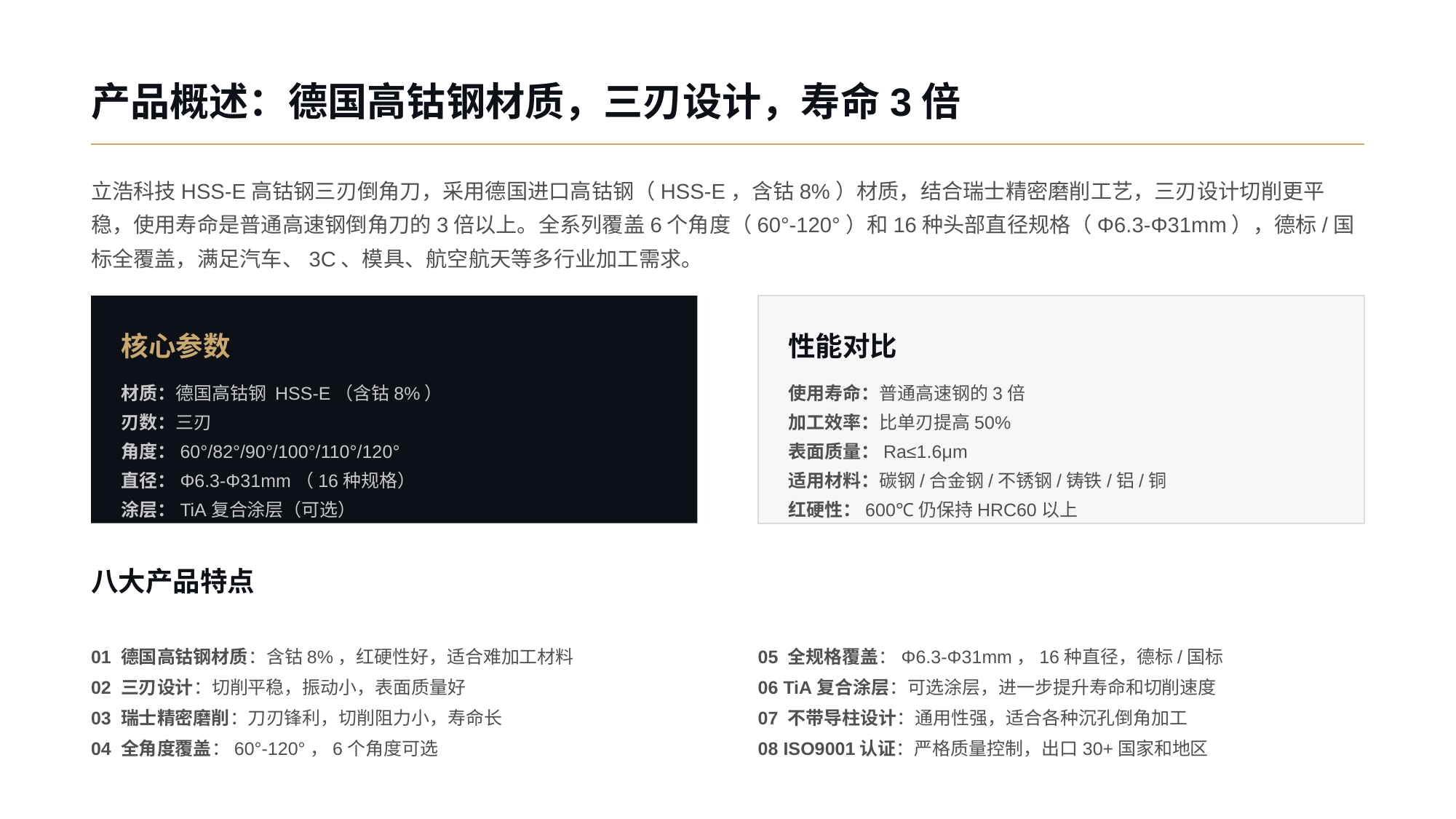

产品概述：德国高钴钢材质，三刃设计，寿命3倍
立浩科技HSS-E高钴钢三刃倒角刀，采用德国进口高钴钢（HSS-E，含钴8%）材质，结合瑞士精密磨削工艺，三刃设计切削更平稳，使用寿命是普通高速钢倒角刀的3倍以上。全系列覆盖6个角度（60°-120°）和16种头部直径规格（Φ6.3-Φ31mm），德标/国标全覆盖，满足汽车、3C、模具、航空航天等多行业加工需求。

核心参数
性能对比
材质：德国高钴钢 HSS-E（含钴8%）
刃数：三刃
角度：60°/82°/90°/100°/110°/120°
直径：Φ6.3-Φ31mm（16种规格）
涂层：TiA复合涂层（可选）
使用寿命：普通高速钢的3倍
加工效率：比单刃提高50%
表面质量：Ra≤1.6μm
适用材料：碳钢/合金钢/不锈钢/铸铁/铝/铜
红硬性：600℃仍保持HRC60以上
八大产品特点
01 德国高钴钢材质：含钴8%，红硬性好，适合难加工材料
02 三刃设计：切削平稳，振动小，表面质量好
03 瑞士精密磨削：刀刃锋利，切削阻力小，寿命长
04 全角度覆盖：60°-120°，6个角度可选
05 全规格覆盖：Φ6.3-Φ31mm，16种直径，德标/国标
06 TiA复合涂层：可选涂层，进一步提升寿命和切削速度
07 不带导柱设计：通用性强，适合各种沉孔倒角加工
08 ISO9001认证：严格质量控制，出口30+国家和地区